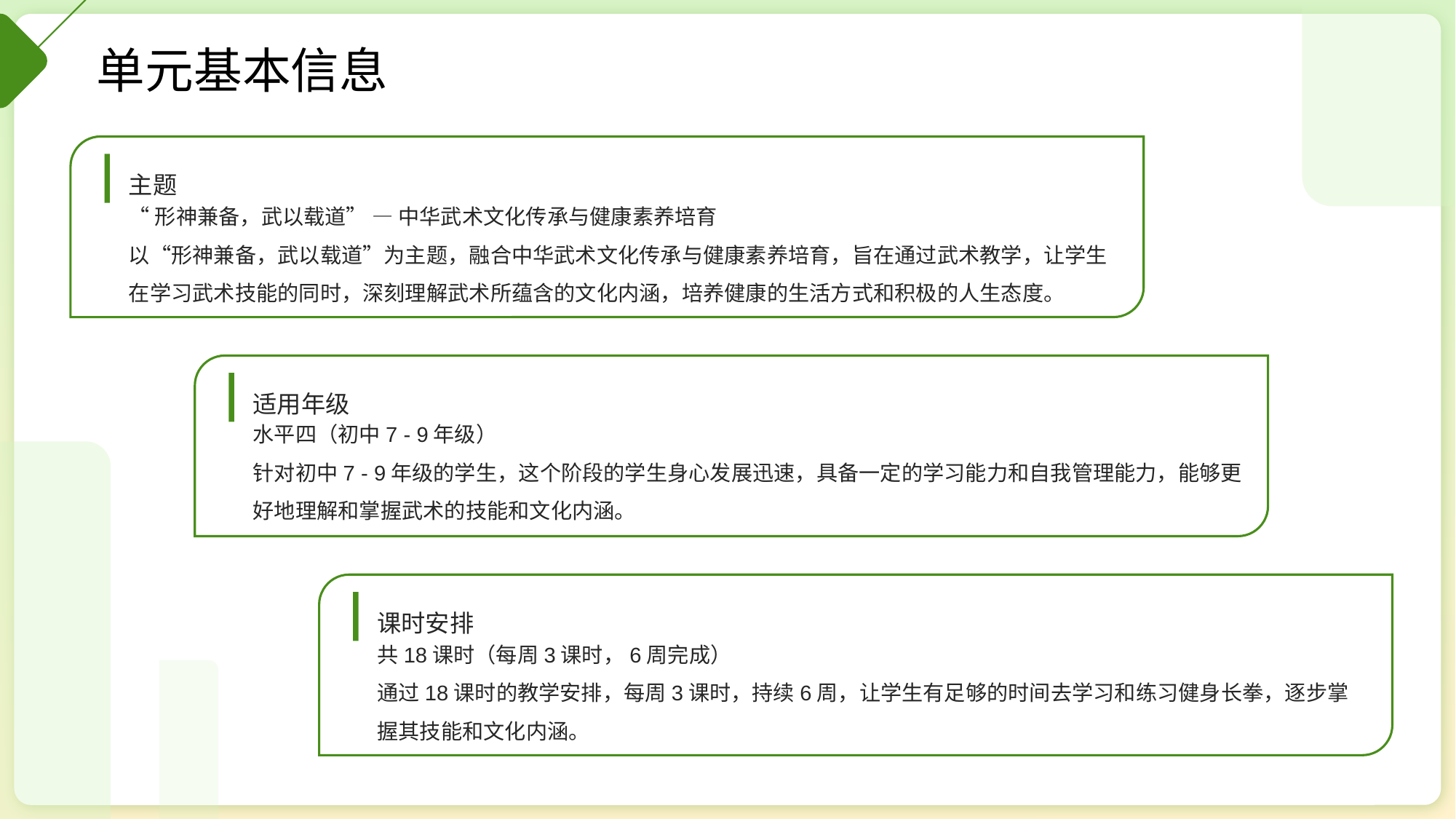

单元基本信息

主题

“形神兼备，武以载道” — 中华武术文化传承与健康素养培育
以“形神兼备，武以载道”为主题，融合中华武术文化传承与健康素养培育，旨在通过武术教学，让学生在学习武术技能的同时，深刻理解武术所蕴含的文化内涵，培养健康的生活方式和积极的人生态度。

适用年级

水平四（初中7 - 9年级）
针对初中7 - 9年级的学生，这个阶段的学生身心发展迅速，具备一定的学习能力和自我管理能力，能够更好地理解和掌握武术的技能和文化内涵。

课时安排

共18课时（每周3课时，6周完成）
通过18课时的教学安排，每周3课时，持续6周，让学生有足够的时间去学习和练习健身长拳，逐步掌握其技能和文化内涵。